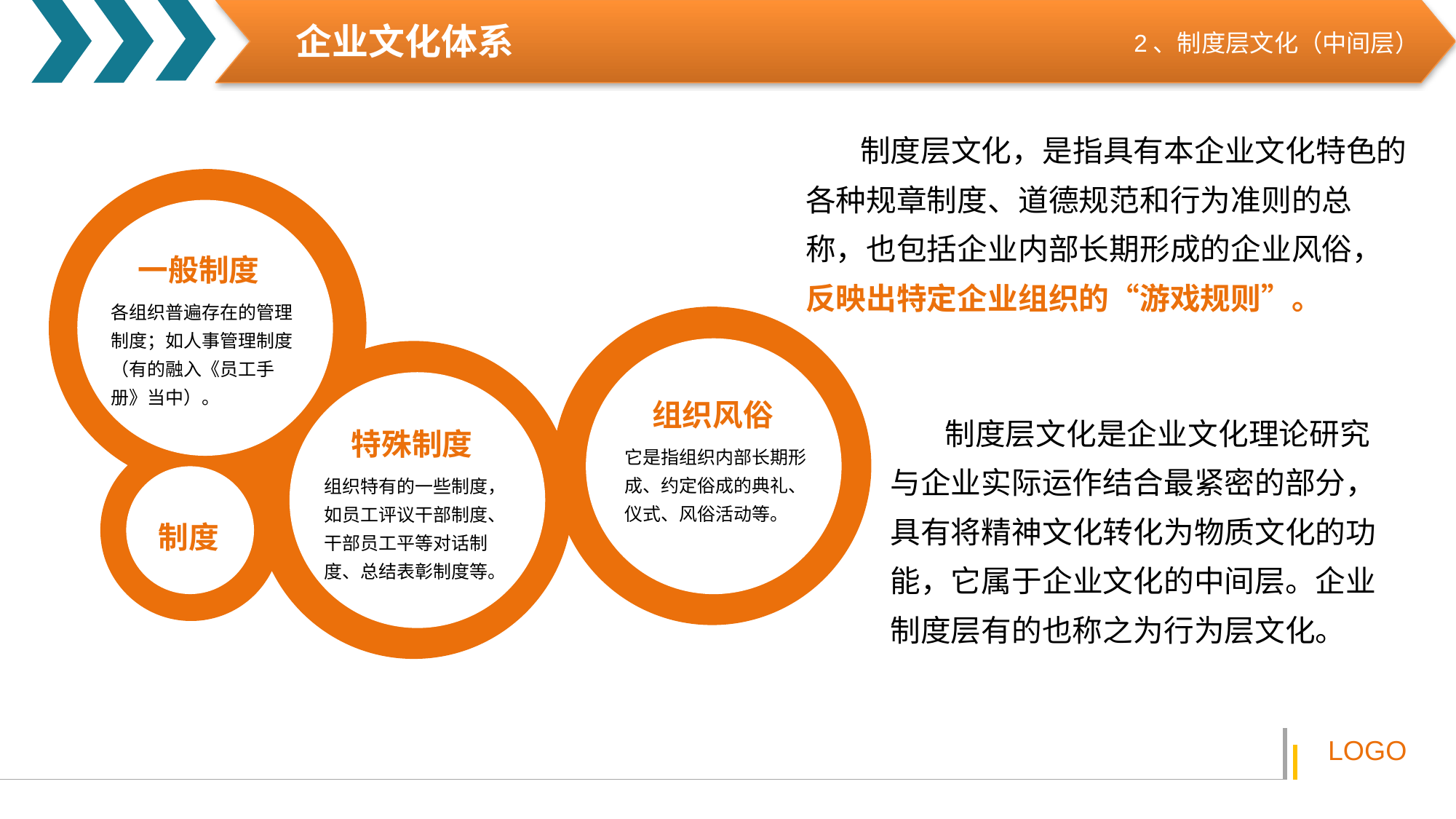

2、制度层文化（中间层）
制度层文化，是指具有本企业文化特色的各种规章制度、道德规范和行为准则的总称，也包括企业内部长期形成的企业风俗，反映出特定企业组织的“游戏规则”。

一般制度
各组织普遍存在的管理制度；如人事管理制度（有的融入《员工手册》当中）。
组织风俗
制度层文化是企业文化理论研究与企业实际运作结合最紧密的部分，具有将精神文化转化为物质文化的功能，它属于企业文化的中间层。企业制度层有的也称之为行为层文化。
特殊制度
它是指组织内部长期形成、约定俗成的典礼、仪式、风俗活动等。
组织特有的一些制度，如员工评议干部制度、干部员工平等对话制度、总结表彰制度等。
制度